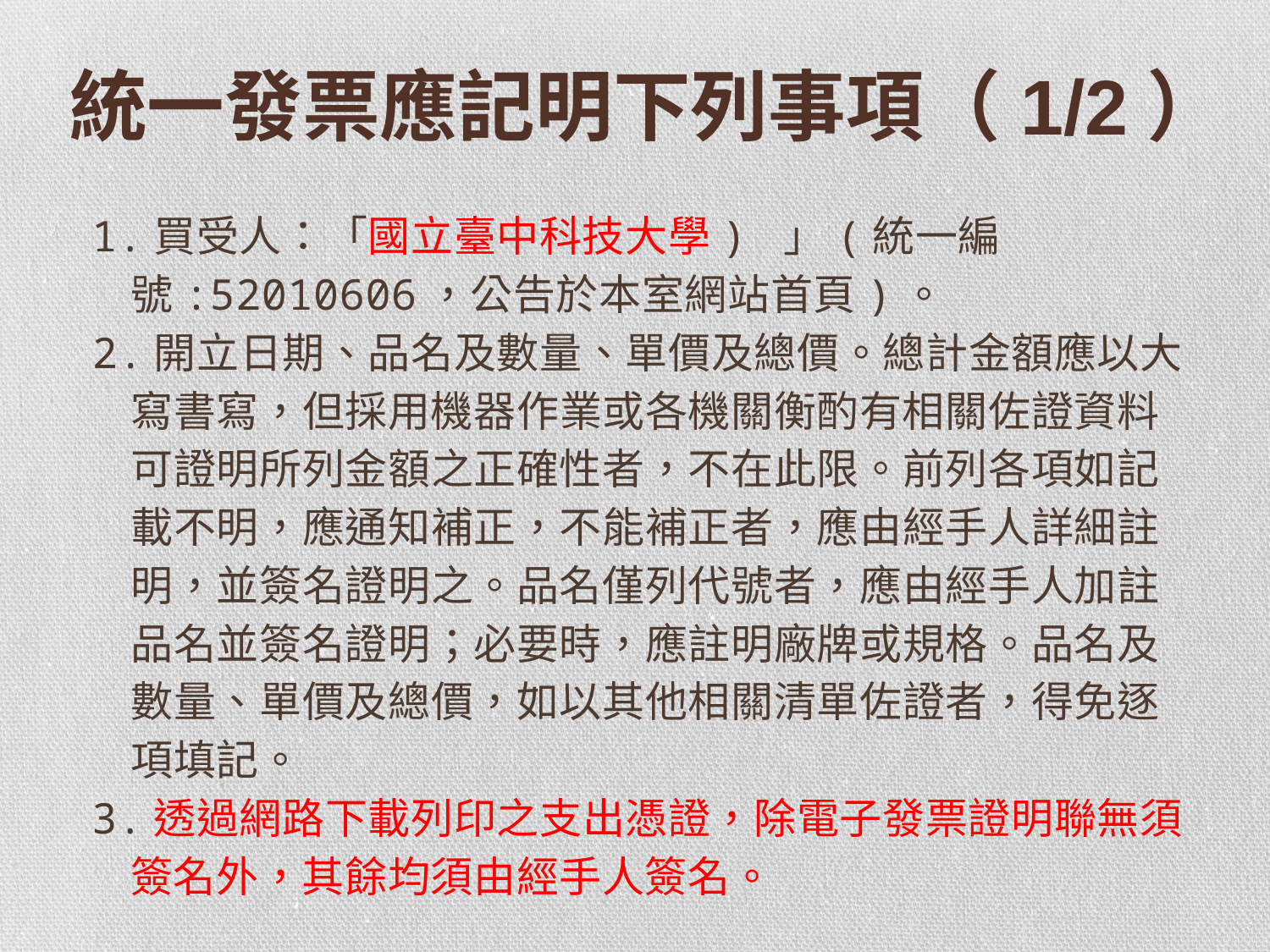

# 統一發票應記明下列事項（1/2）
1.買受人：「國立臺中科技大學) 」(統一編號:52010606，公告於本室網站首頁)。
2.開立日期、品名及數量、單價及總價。總計金額應以大寫書寫，但採用機器作業或各機關衡酌有相關佐證資料可證明所列金額之正確性者，不在此限。前列各項如記載不明，應通知補正，不能補正者，應由經手人詳細註明，並簽名證明之。品名僅列代號者，應由經手人加註品名並簽名證明；必要時，應註明廠牌或規格。品名及數量、單價及總價，如以其他相關清單佐證者，得免逐項填記。
3.透過網路下載列印之支出憑證，除電子發票證明聯無須簽名外，其餘均須由經手人簽名。
11